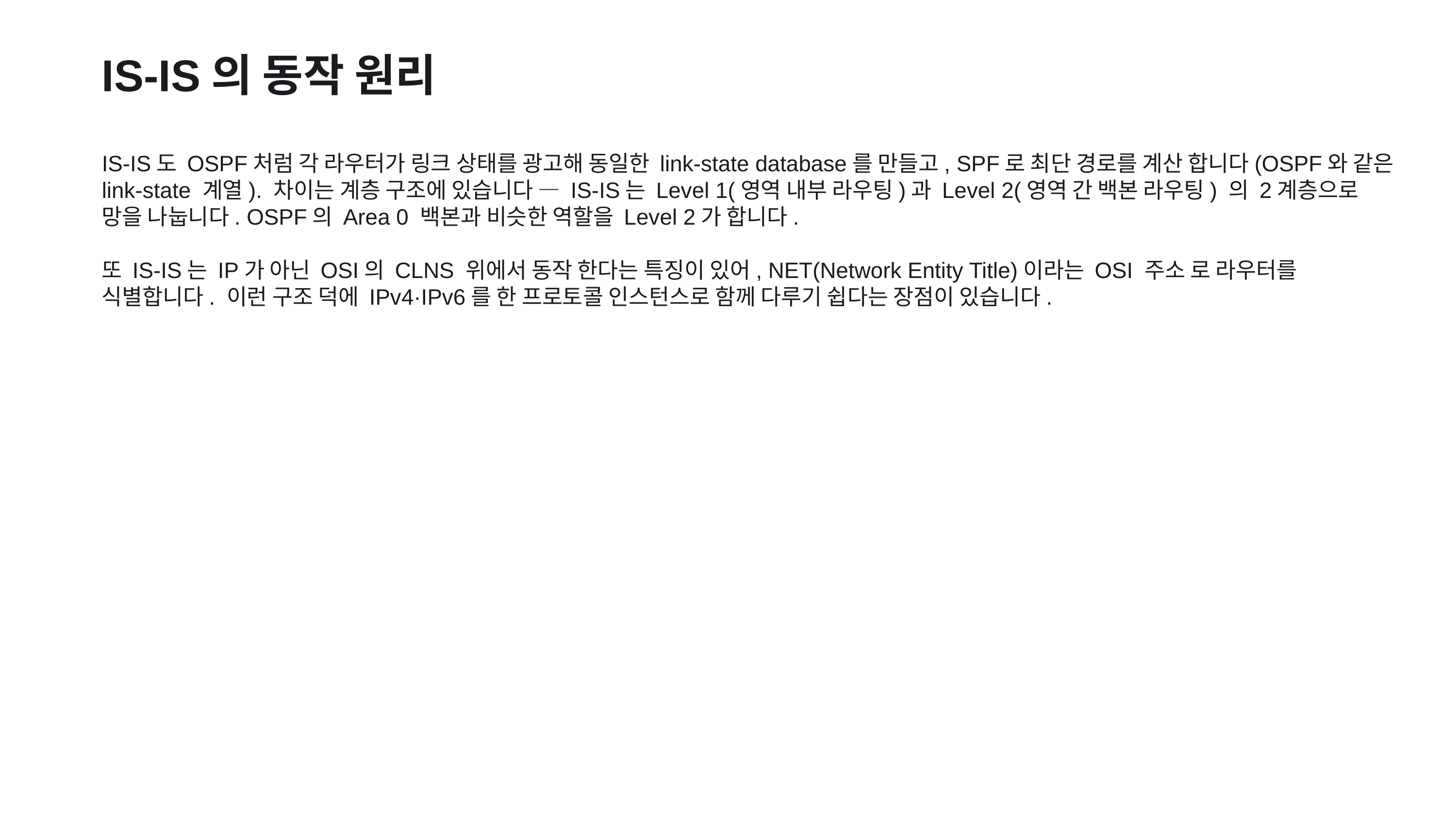

IS-IS의 동작 원리
IS-IS도 OSPF처럼 각 라우터가 링크 상태를 광고해 동일한 link-state database를 만들고, SPF로 최단 경로를 계산 합니다(OSPF와 같은 link-state 계열). 차이는 계층 구조에 있습니다 — IS-IS는 Level 1(영역 내부 라우팅)과 Level 2(영역 간 백본 라우팅) 의 2계층으로 망을 나눕니다. OSPF의 Area 0 백본과 비슷한 역할을 Level 2가 합니다.

또 IS-IS는 IP가 아닌 OSI의 CLNS 위에서 동작 한다는 특징이 있어, NET(Network Entity Title)이라는 OSI 주소 로 라우터를 식별합니다. 이런 구조 덕에 IPv4·IPv6를 한 프로토콜 인스턴스로 함께 다루기 쉽다는 장점이 있습니다.